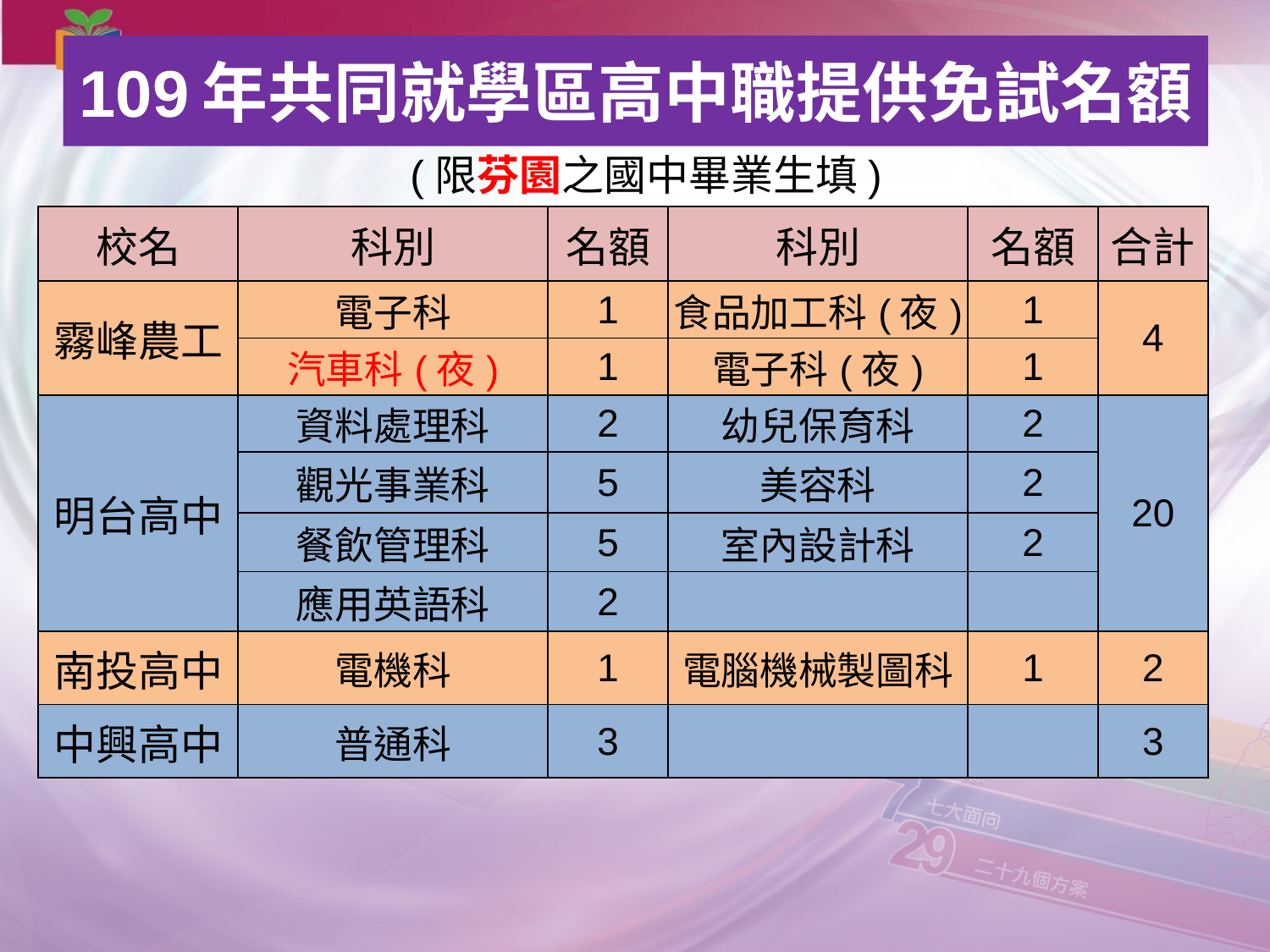

109年共同就學區高中職提供免試名額
(限芬園之國中畢業生填)
| 校名 | 科別 | 名額 | 科別 | 名額 | 合計 |
| --- | --- | --- | --- | --- | --- |
| 霧峰農工 | 電子科 | 1 | 食品加工科(夜) | 1 | 4 |
|  | 汽車科(夜) | 1 | 電子科(夜) | 1 |  |
| 明台高中 | 資料處理科 | 2 | 幼兒保育科 | 2 | 20 |
|  | 觀光事業科 | 5 | 美容科 | 2 |  |
|  | 餐飲管理科 | 5 | 室內設計科 | 2 |  |
|  | 應用英語科 | 2 |  |  |  |
| 南投高中 | 電機科 | 1 | 電腦機械製圖科 | 1 | 2 |
| 中興高中 | 普通科 | 3 |  |  | 3 |